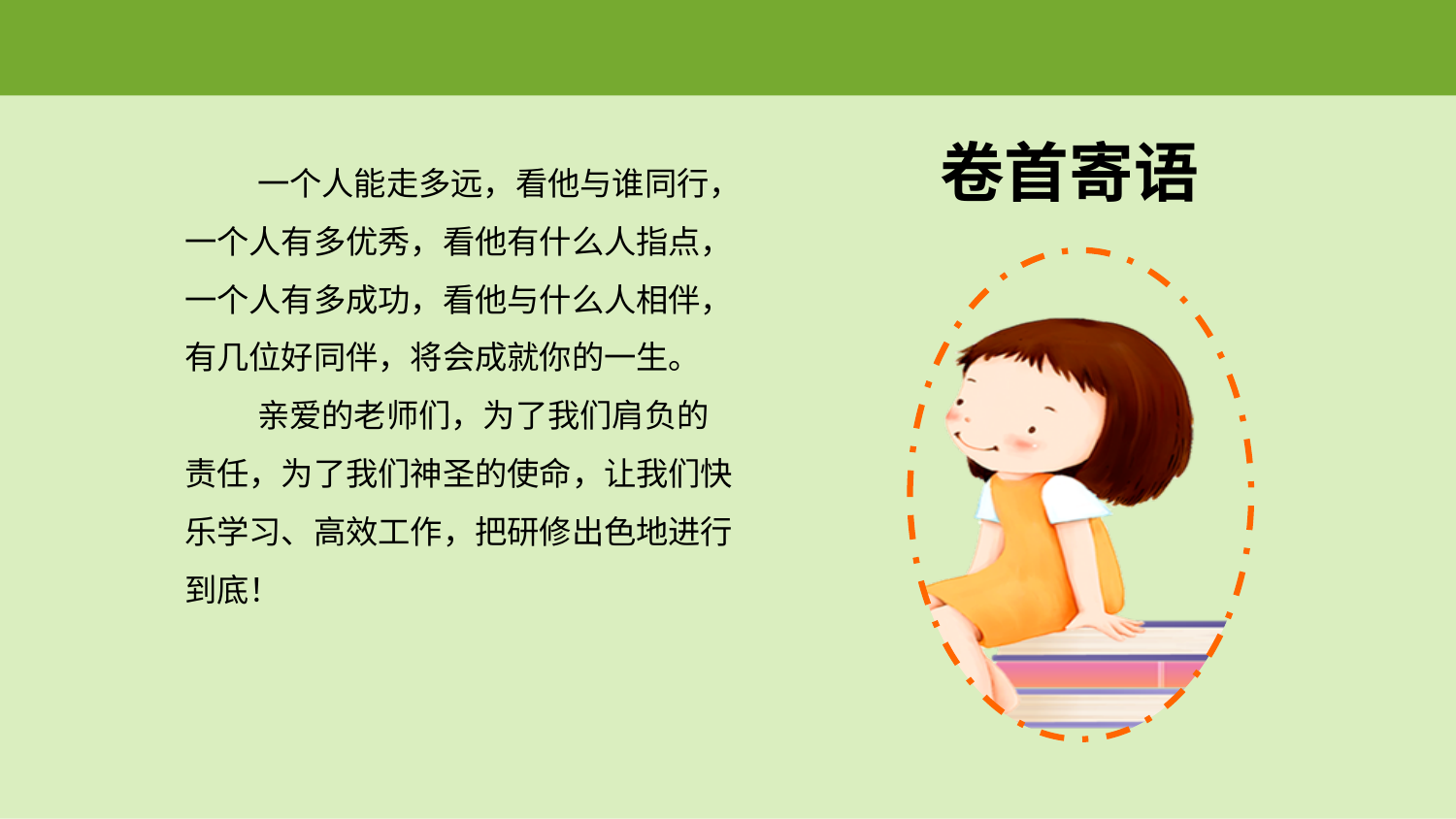

卷首寄语
一个人能走多远，看他与谁同行，一个人有多优秀，看他有什么人指点，一个人有多成功，看他与什么人相伴，有几位好同伴，将会成就你的一生。
亲爱的老师们，为了我们肩负的责任，为了我们神圣的使命，让我们快乐学习、高效工作，把研修出色地进行到底！